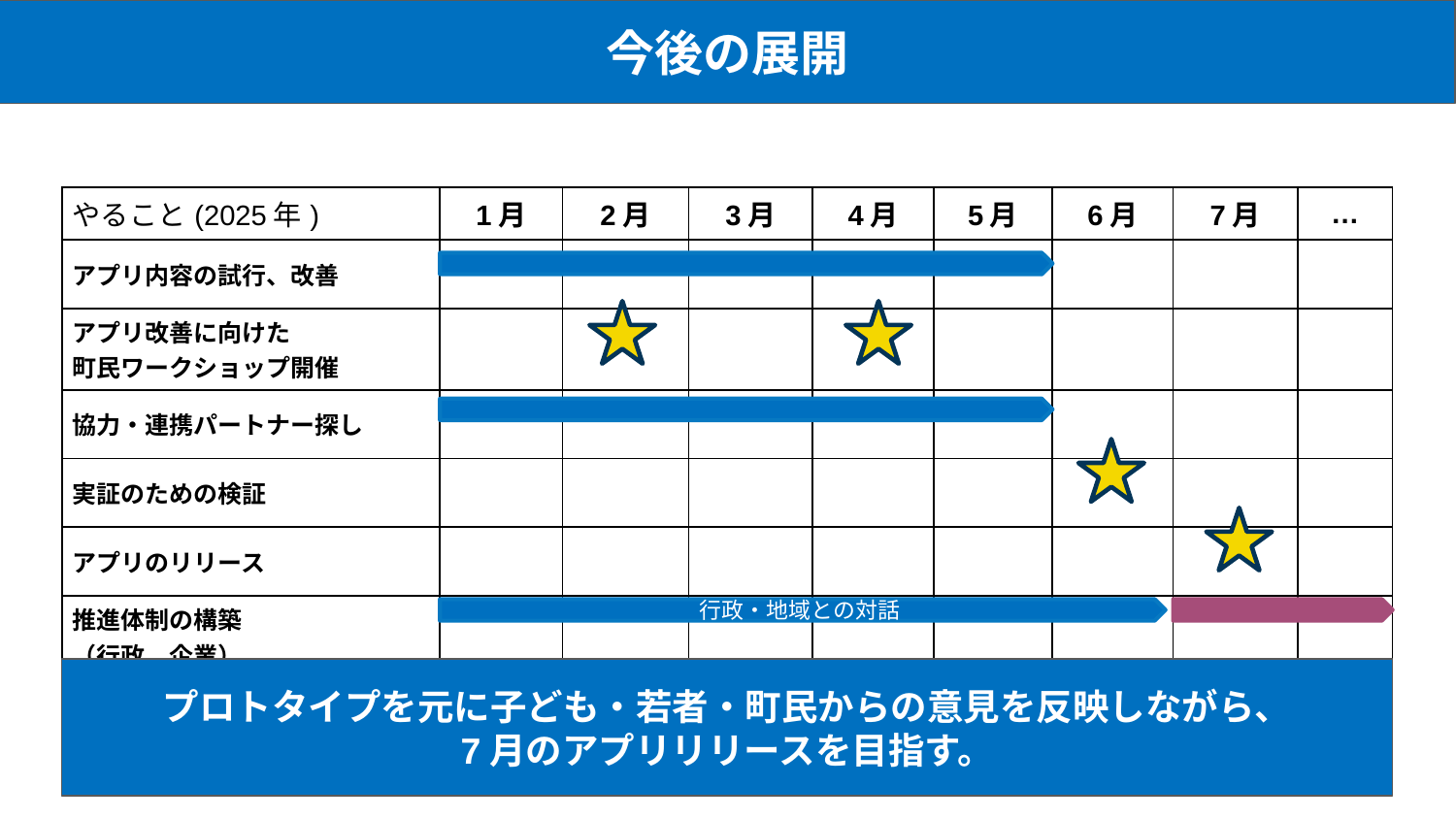

今後の展開
| やること(2025年) | 1月 | 2月 | 3月 | 4月 | 5月 | 6月 | 7月 | … |
| --- | --- | --- | --- | --- | --- | --- | --- | --- |
| アプリ内容の試行、改善 |  |  |  |  |  |  |  |  |
| アプリ改善に向けた 町民ワークショップ開催 |  |  |  |  |  |  |  |  |
| 協力・連携パートナー探し |  |  |  |  |  |  |  |  |
| 実証のための検証 |  |  |  |  |  |  |  |  |
| アプリのリリース |  |  |  |  |  |  |  |  |
| 推進体制の構築 （行政、企業） |  |  |  |  |  |  |  |  |

行政・地域との対話

プロトタイプを元に子ども・若者・町民からの意見を反映しながら、
7月のアプリリリースを目指す。